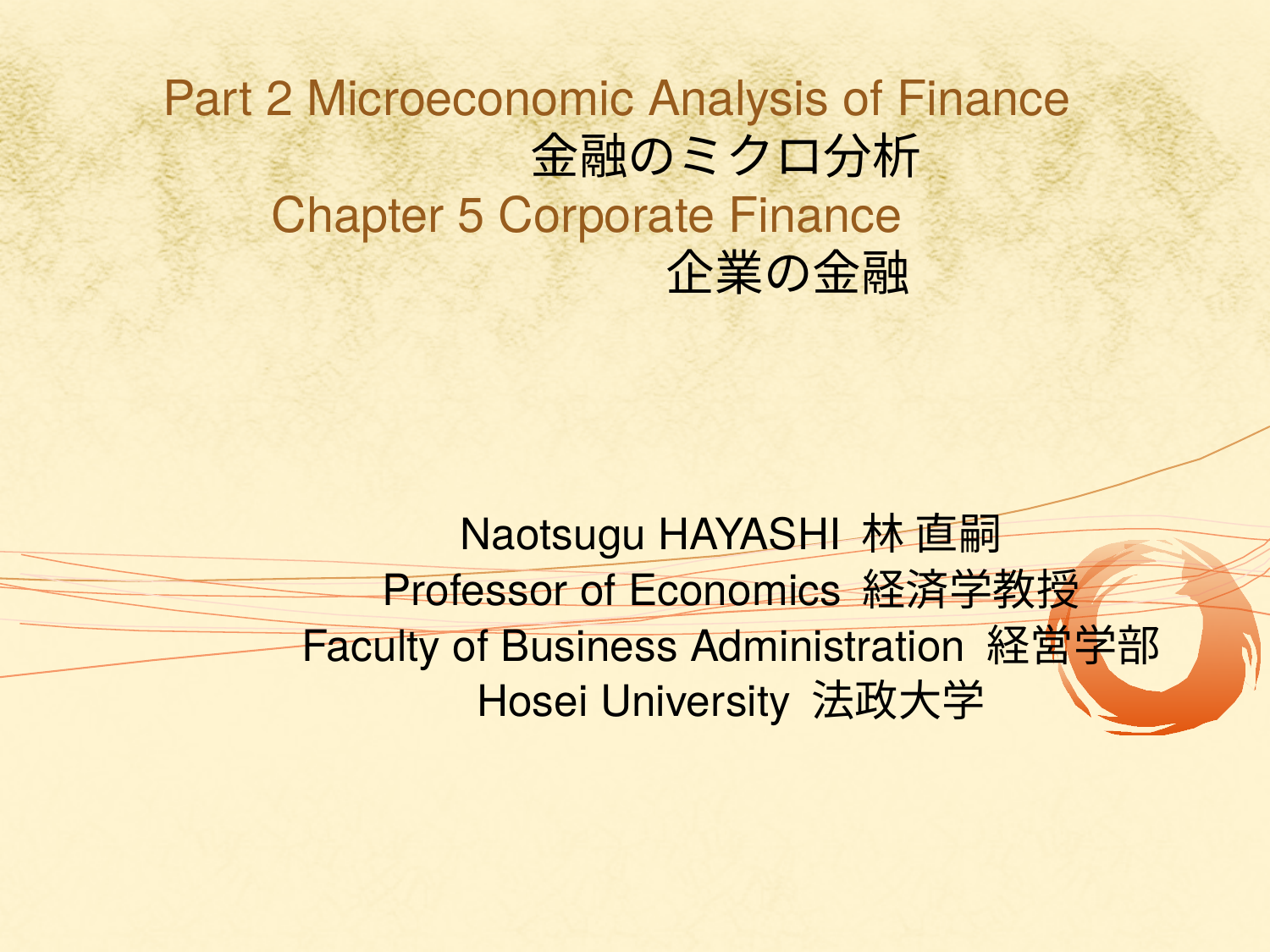

# Part 2 Microeconomic Analysis of Finance 　　　　  金融のミクロ分析 Chapter 5 Corporate Finance　 　　　　　　　企業の金融
Naotsugu HAYASHI 林 直嗣
Professor of Economics 経済学教授
Faculty of Business Administration 経営学部
Hosei University 法政大学